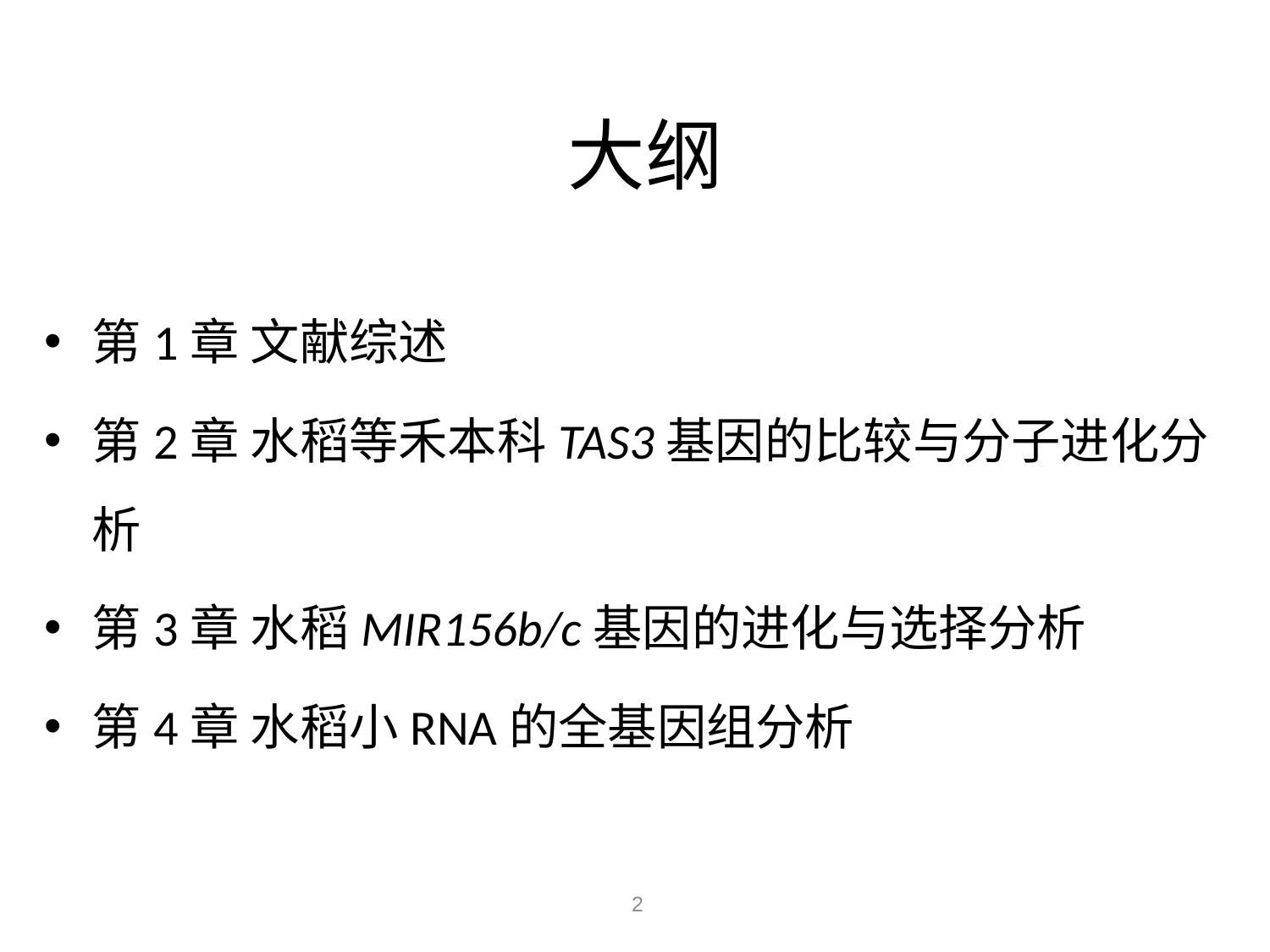

# 大纲
第1章 文献综述
第2章 水稻等禾本科TAS3基因的比较与分子进化分析
第3章 水稻MIR156b/c基因的进化与选择分析
第4章 水稻小RNA的全基因组分析
2